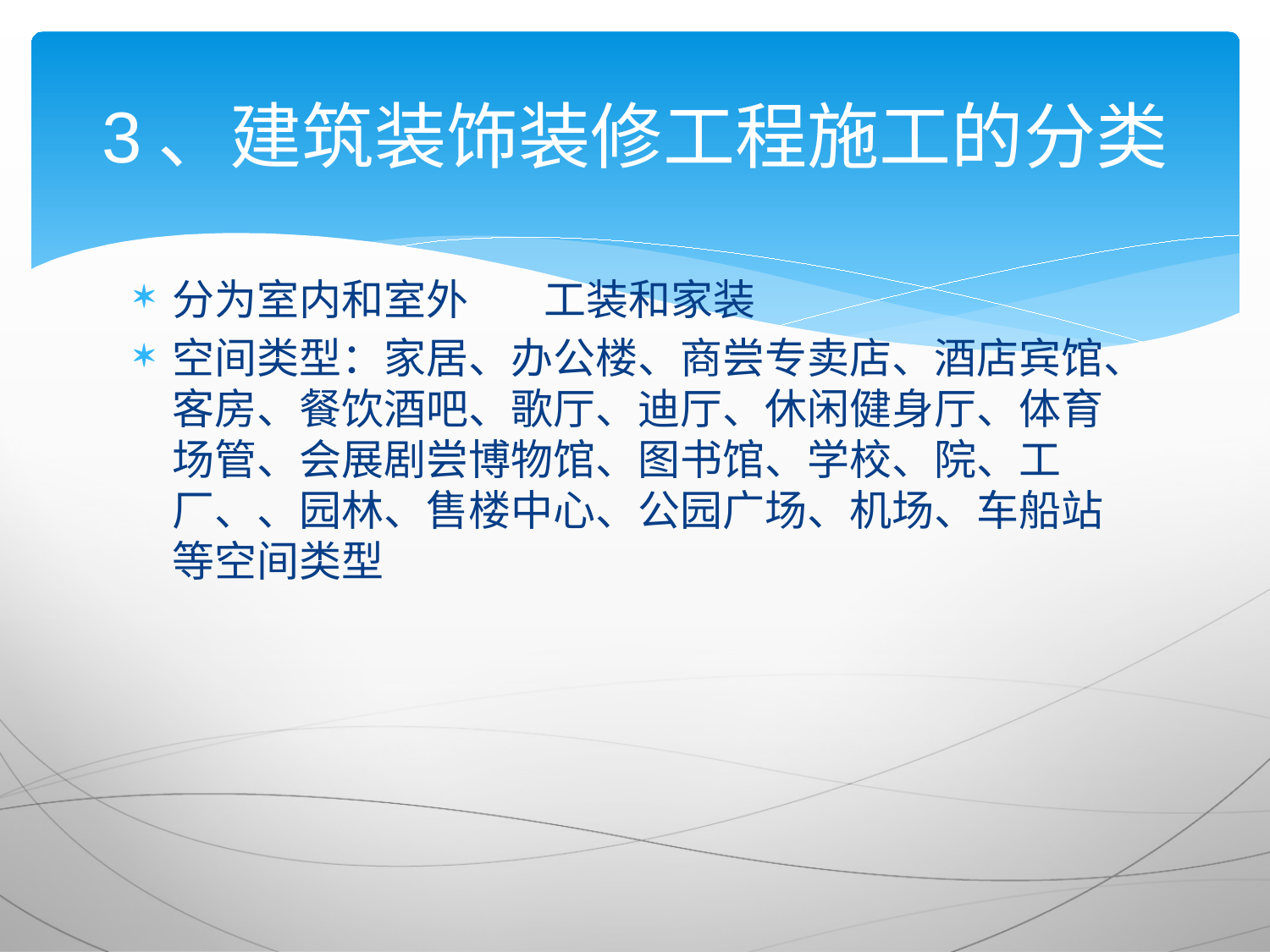

# 3、建筑装饰装修工程施工的分类
分为室内和室外        工装和家装
空间类型：家居、办公楼、商尝专卖店、酒店宾馆、客房、餐饮酒吧、歌厅、迪厅、休闲健身厅、体育场管、会展剧尝博物馆、图书馆、学校、院、工厂、、园林、售楼中心、公园广场、机场、车船站等空间类型